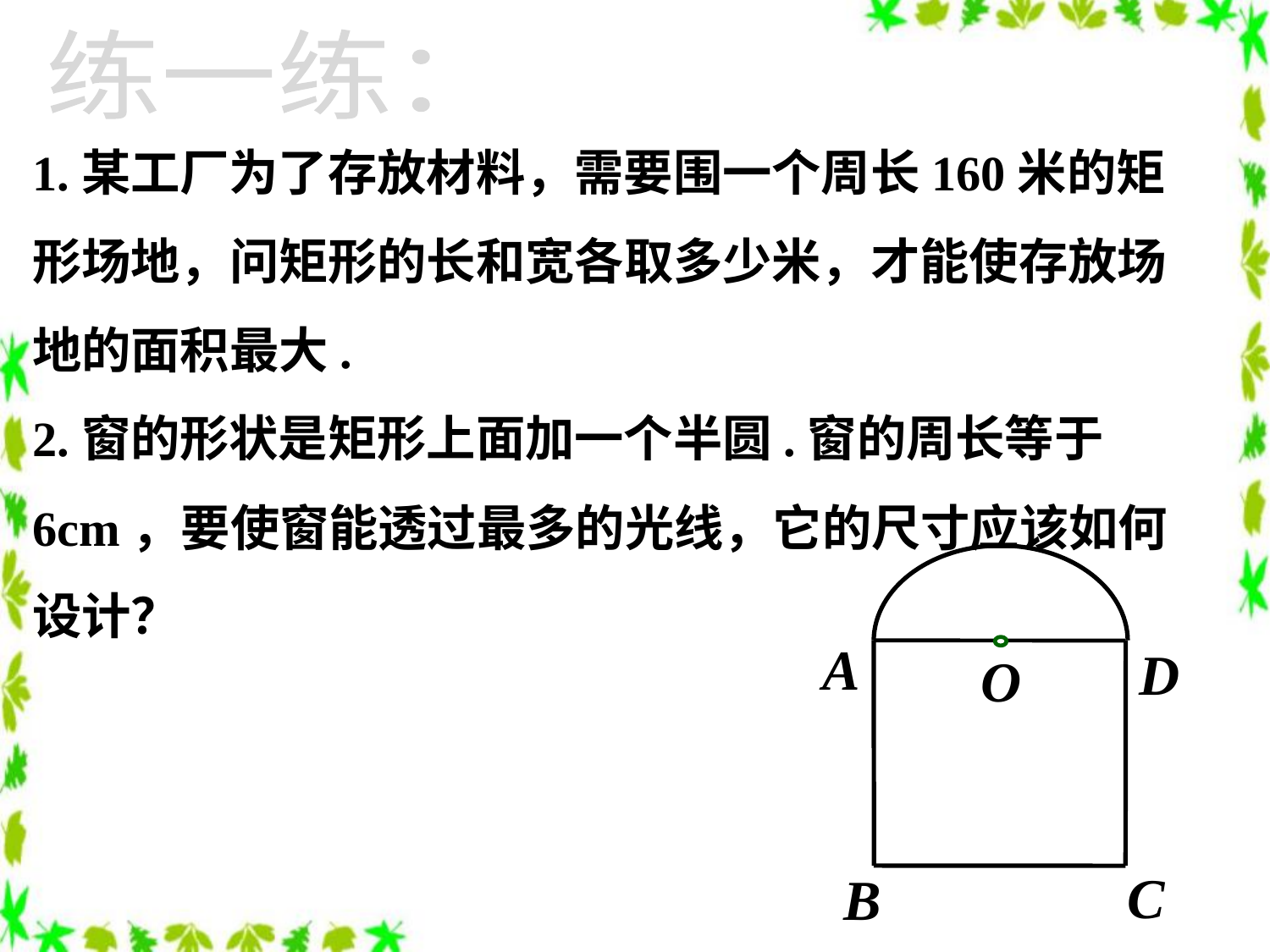

练一练：
1.某工厂为了存放材料，需要围一个周长160米的矩形场地，问矩形的长和宽各取多少米，才能使存放场地的面积最大.
2.窗的形状是矩形上面加一个半圆.窗的周长等于6cm，要使窗能透过最多的光线，它的尺寸应该如何设计？

A

D

O
C
B